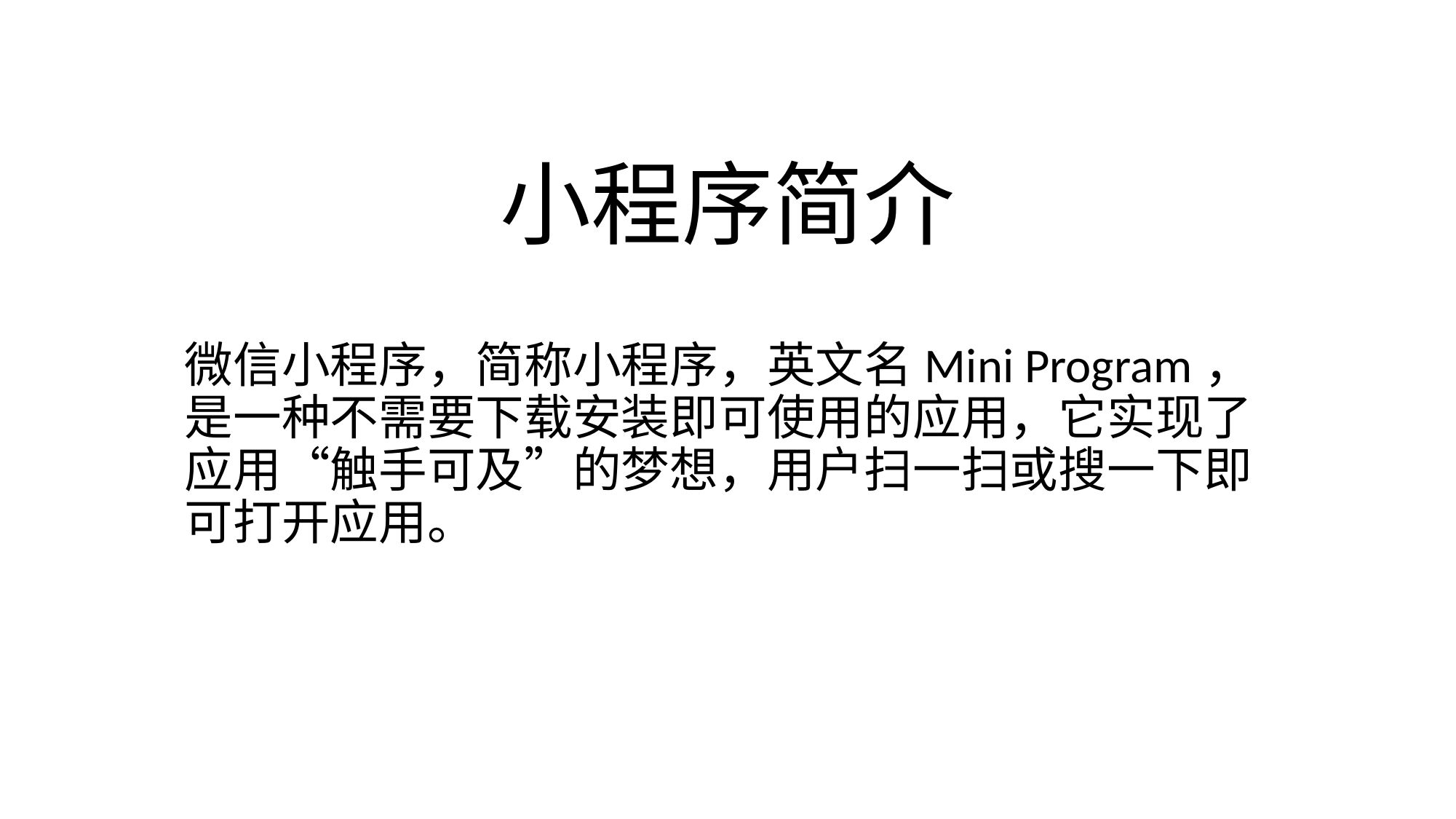

# 小程序简介
微信小程序，简称小程序，英文名Mini Program，是一种不需要下载安装即可使用的应用，它实现了应用“触手可及”的梦想，用户扫一扫或搜一下即可打开应用。